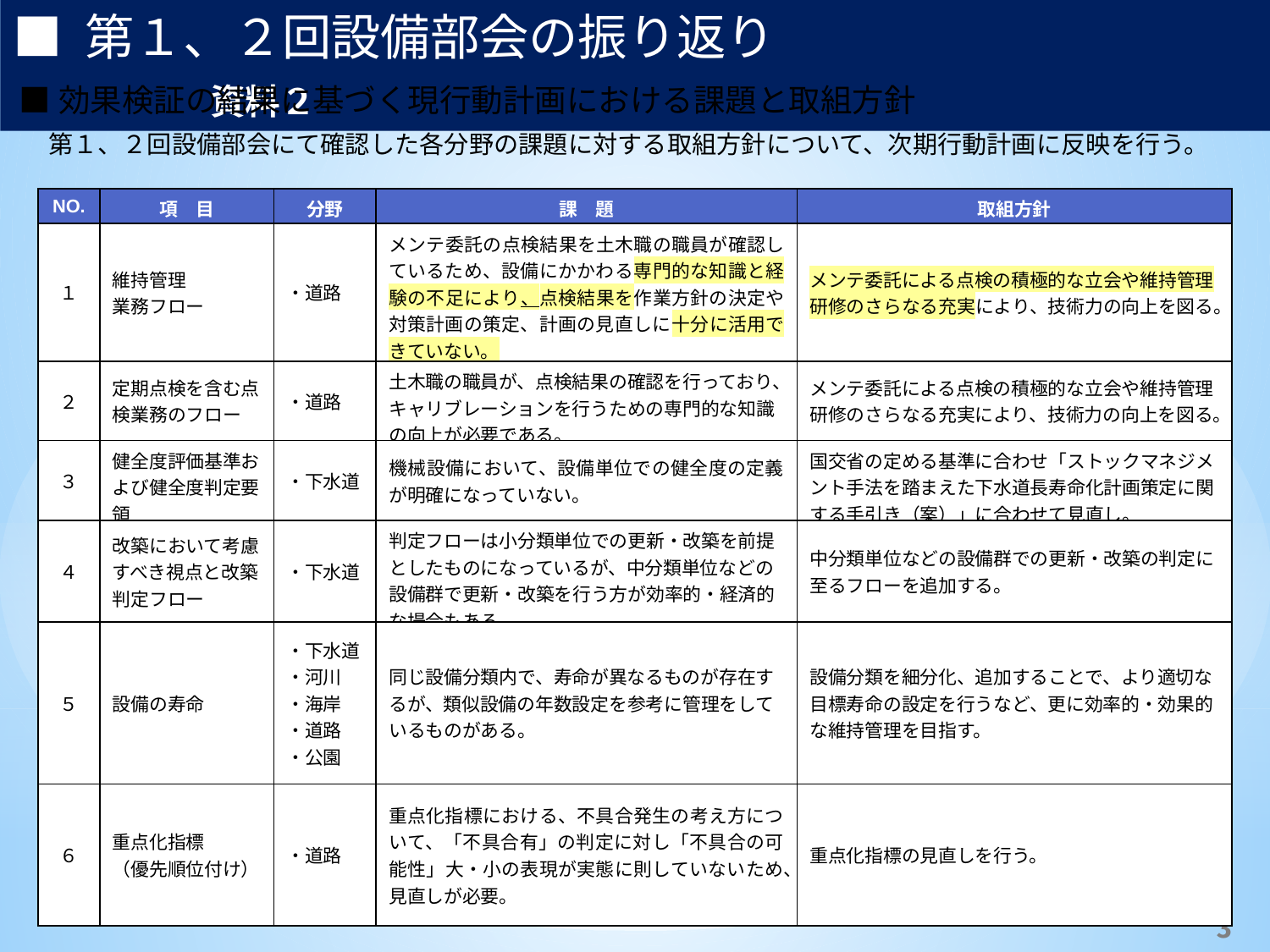

■ 第１、２回設備部会の振り返り　　　　　　　　　　　　　資料２
■効果検証の結果に基づく現行動計画における課題と取組方針
第１、２回設備部会にて確認した各分野の課題に対する取組方針について、次期行動計画に反映を行う。
| NO. | 項　目 | 分野 | 課　題 | 取組方針 |
| --- | --- | --- | --- | --- |
| １ | 維持管理 業務フロー | ・道路 | メンテ委託の点検結果を土木職の職員が確認しているため、設備にかかわる専門的な知識と経験の不足により、点検結果を作業方針の決定や対策計画の策定、計画の見直しに十分に活用できていない。 | メンテ委託による点検の積極的な立会や維持管理研修のさらなる充実により、技術力の向上を図る。 |
| ２ | 定期点検を含む点検業務のフロー | ・道路 | 土木職の職員が、点検結果の確認を行っており、キャリブレーションを行うための専門的な知識の向上が必要である。 | メンテ委託による点検の積極的な立会や維持管理研修のさらなる充実により、技術力の向上を図る。 |
| ３ | 健全度評価基準および健全度判定要領 | ・下水道 | 機械設備において、設備単位での健全度の定義が明確になっていない。 | 国交省の定める基準に合わせ「ストックマネジメント手法を踏まえた下水道長寿命化計画策定に関する手引き（案）」に合わせて見直し。 |
| ４ | 改築において考慮すべき視点と改築判定フロー | ・下水道 | 判定フローは小分類単位での更新・改築を前提としたものになっているが、中分類単位などの設備群で更新・改築を行う方が効率的・経済的な場合もある。 | 中分類単位などの設備群での更新・改築の判定に至るフローを追加する。 |
| ５ | 設備の寿命 | ・下水道 ・河川 ・海岸 ・道路 ・公園 | 同じ設備分類内で、寿命が異なるものが存在するが、類似設備の年数設定を参考に管理をしているものがある。 | 設備分類を細分化、追加することで、より適切な目標寿命の設定を行うなど、更に効率的・効果的な維持管理を目指す。 |
| ６ | 重点化指標 （優先順位付け） | ・道路 | 重点化指標における、不具合発生の考え方について、「不具合有」の判定に対し「不具合の可能性」大・小の表現が実態に則していないため、見直しが必要。 | 重点化指標の見直しを行う。 |
3